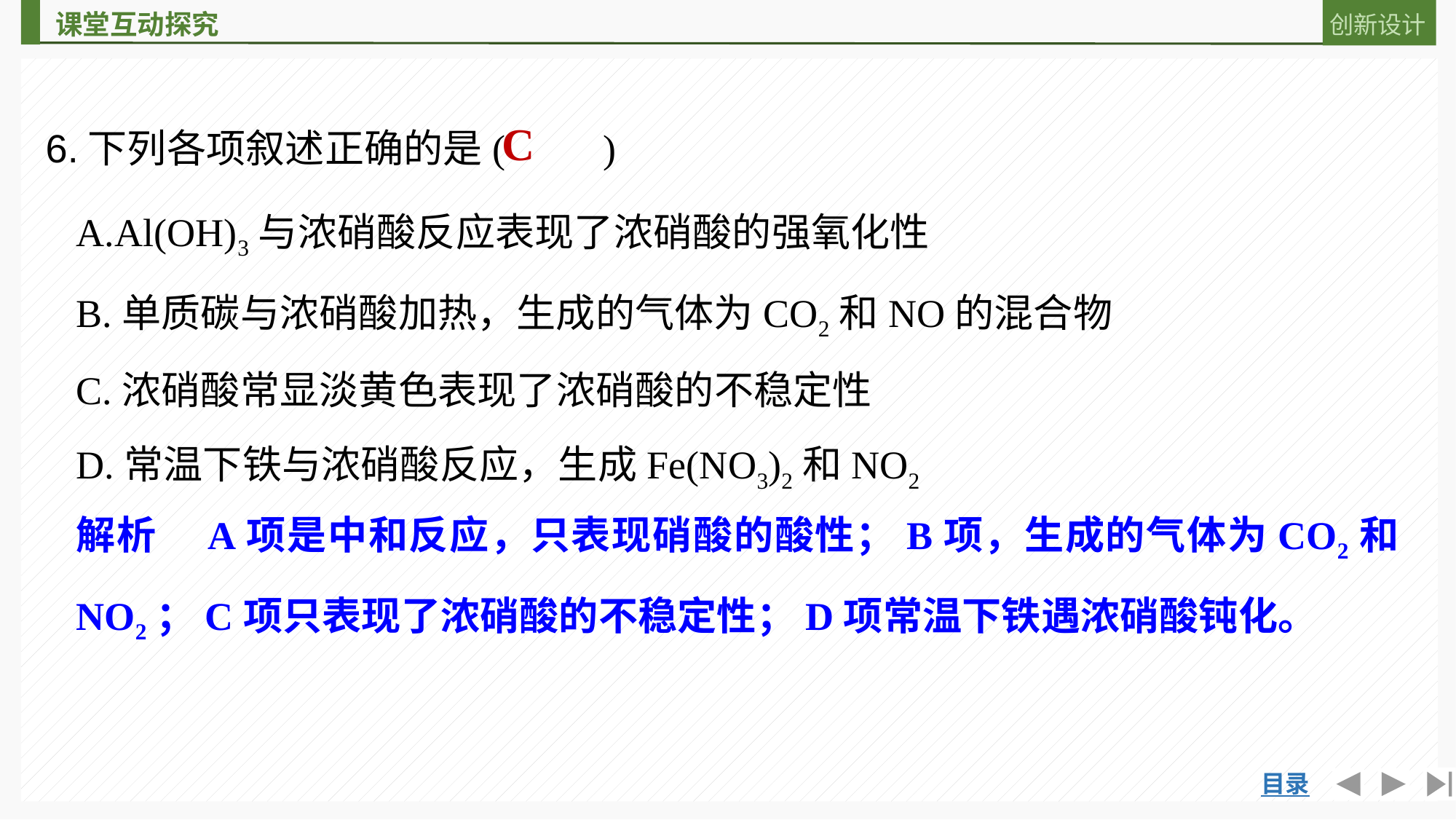

6.下列各项叙述正确的是(　　)
C
A.Al(OH)3与浓硝酸反应表现了浓硝酸的强氧化性
B.单质碳与浓硝酸加热，生成的气体为CO2和NO的混合物
C.浓硝酸常显淡黄色表现了浓硝酸的不稳定性
D.常温下铁与浓硝酸反应，生成Fe(NO3)2和NO2
解析　A项是中和反应，只表现硝酸的酸性；B项，生成的气体为CO2和NO2；C项只表现了浓硝酸的不稳定性；D项常温下铁遇浓硝酸钝化。